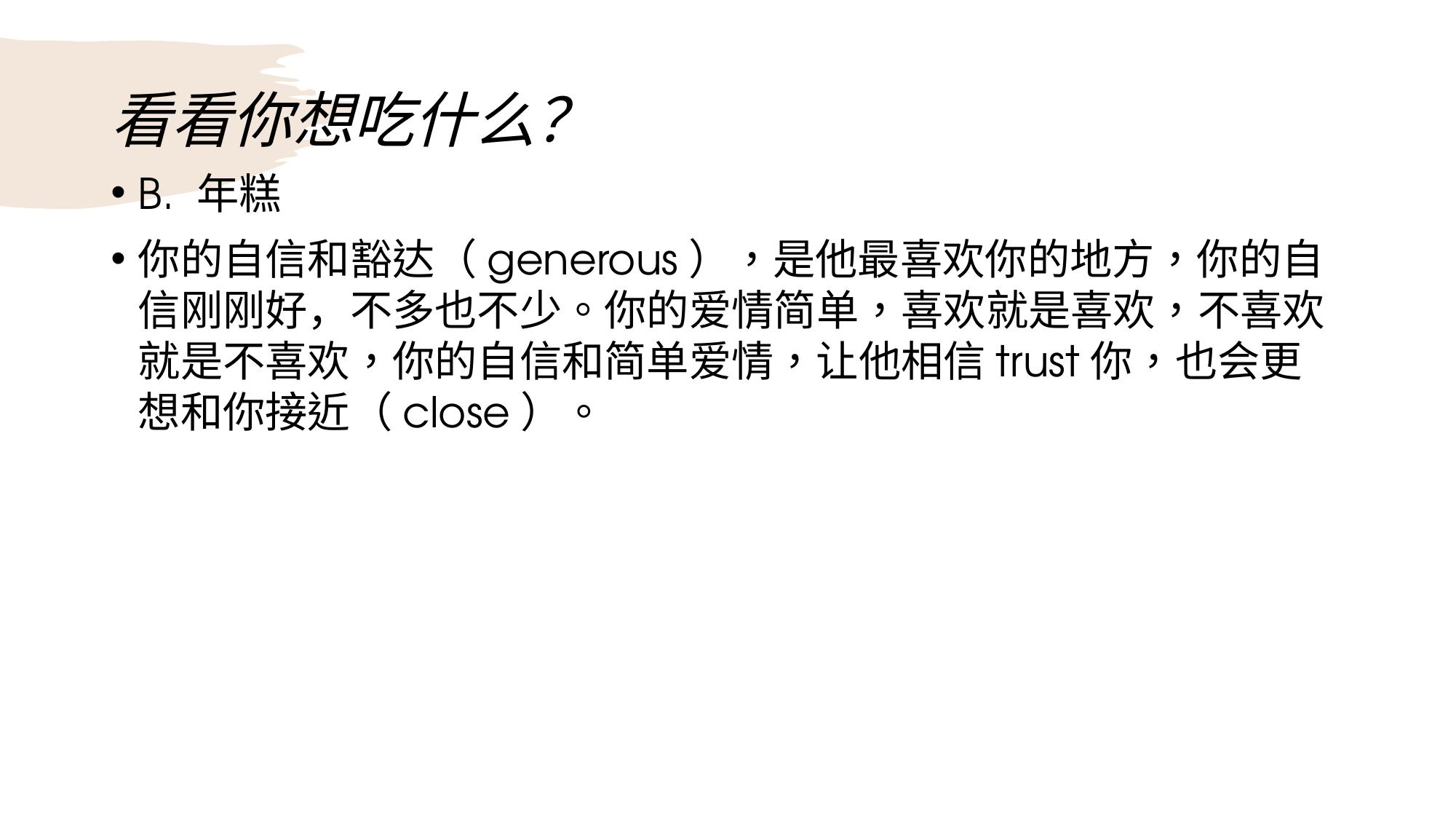

# 看看你想吃什么？
B. 年糕
你的自信和豁达（generous），是他最喜欢你的地方，你的自信刚刚好，不多也不少。你的爱情简单，喜欢就是喜欢，不喜欢就是不喜欢，你的自信和简单爱情，让他相信trust你，也会更想和你接近（close）。